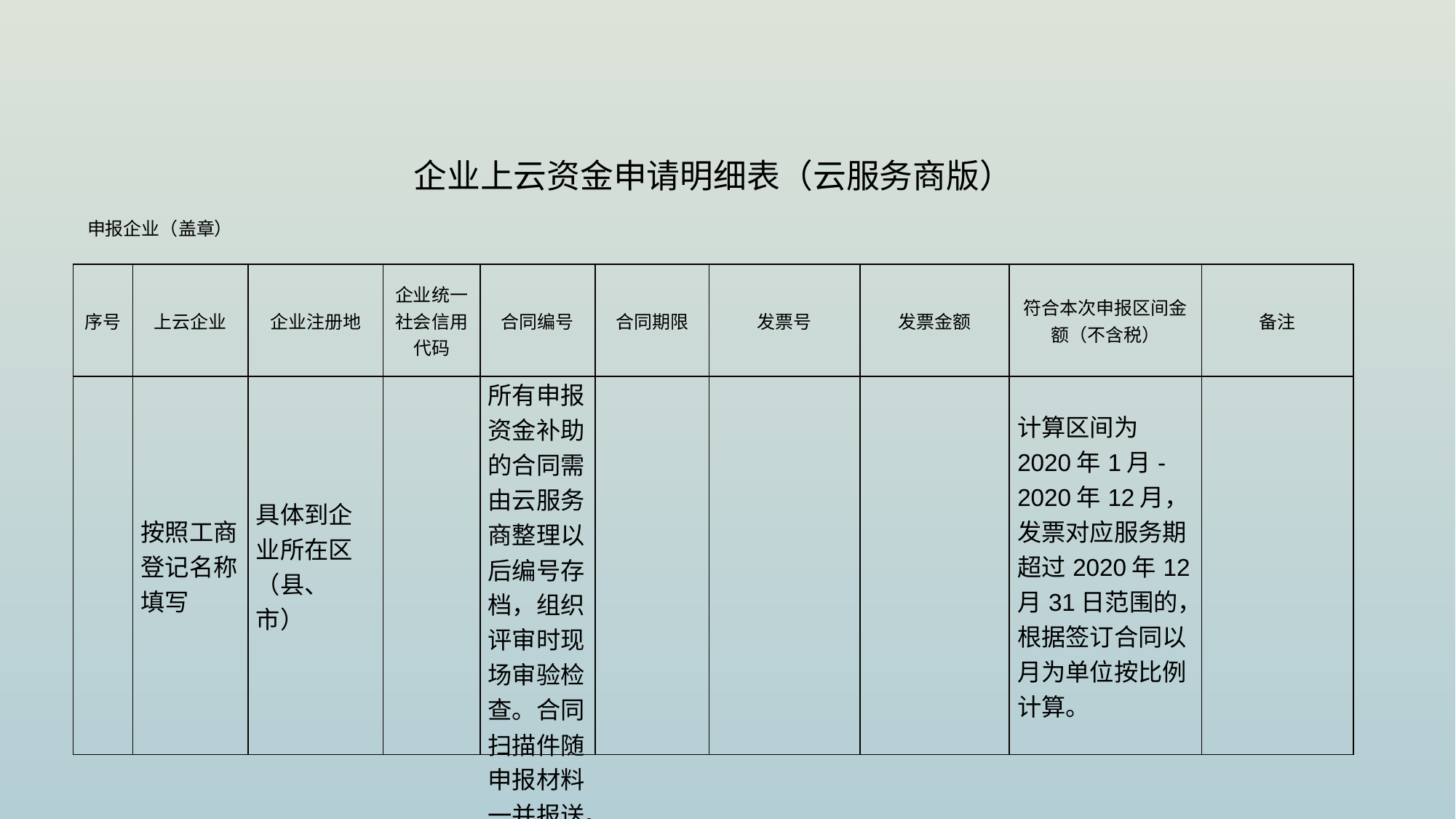

企业上云资金申请明细表（云服务商版）
申报企业（盖章）
| 序号 | 上云企业 | 企业注册地 | 企业统一社会信用代码 | 合同编号 | 合同期限 | 发票号 | 发票金额 | 符合本次申报区间金额（不含税） | 备注 |
| --- | --- | --- | --- | --- | --- | --- | --- | --- | --- |
|  | 按照工商登记名称填写 | 具体到企业所在区（县、市） |  | 所有申报资金补助的合同需由云服务商整理以后编号存档，组织评审时现场审验检查。合同扫描件随申报材料一并报送。 |  |  |  | 计算区间为2020年1月-2020年12月，发票对应服务期超过2020年12月31日范围的，根据签订合同以月为单位按比例计算。 |  |